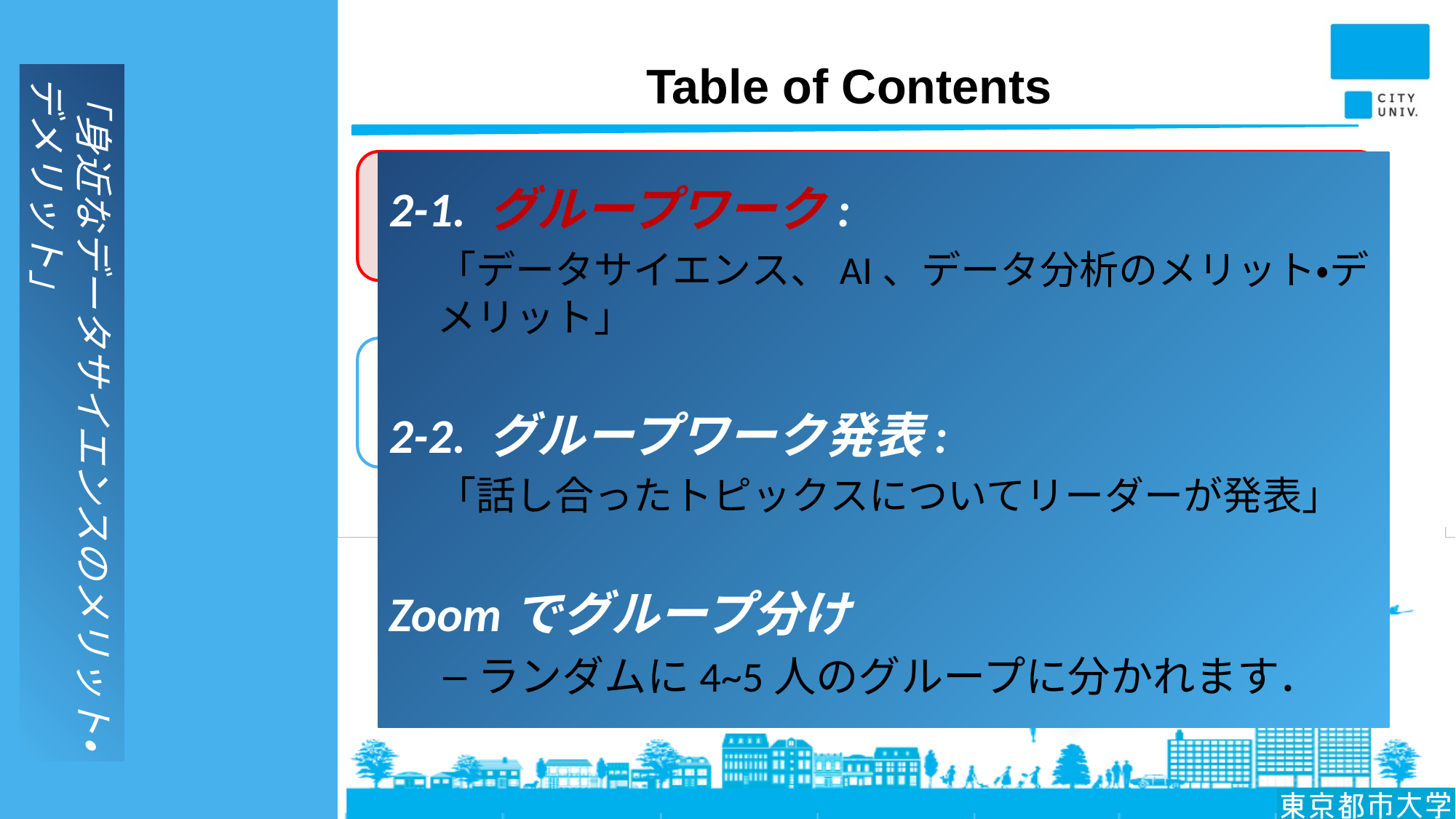

# Table of Contents

2-1. グループワーク:
「データサイエンス、AI、データ分析のメリット・デメリット」

2-2. グループワーク発表:
「話し合ったトピックスについてリーダーが発表」

Zoomでグループ分け
ランダムに4~5人のグループに分かれます．

「身近なデータサイエンスのメリット・デメリット」